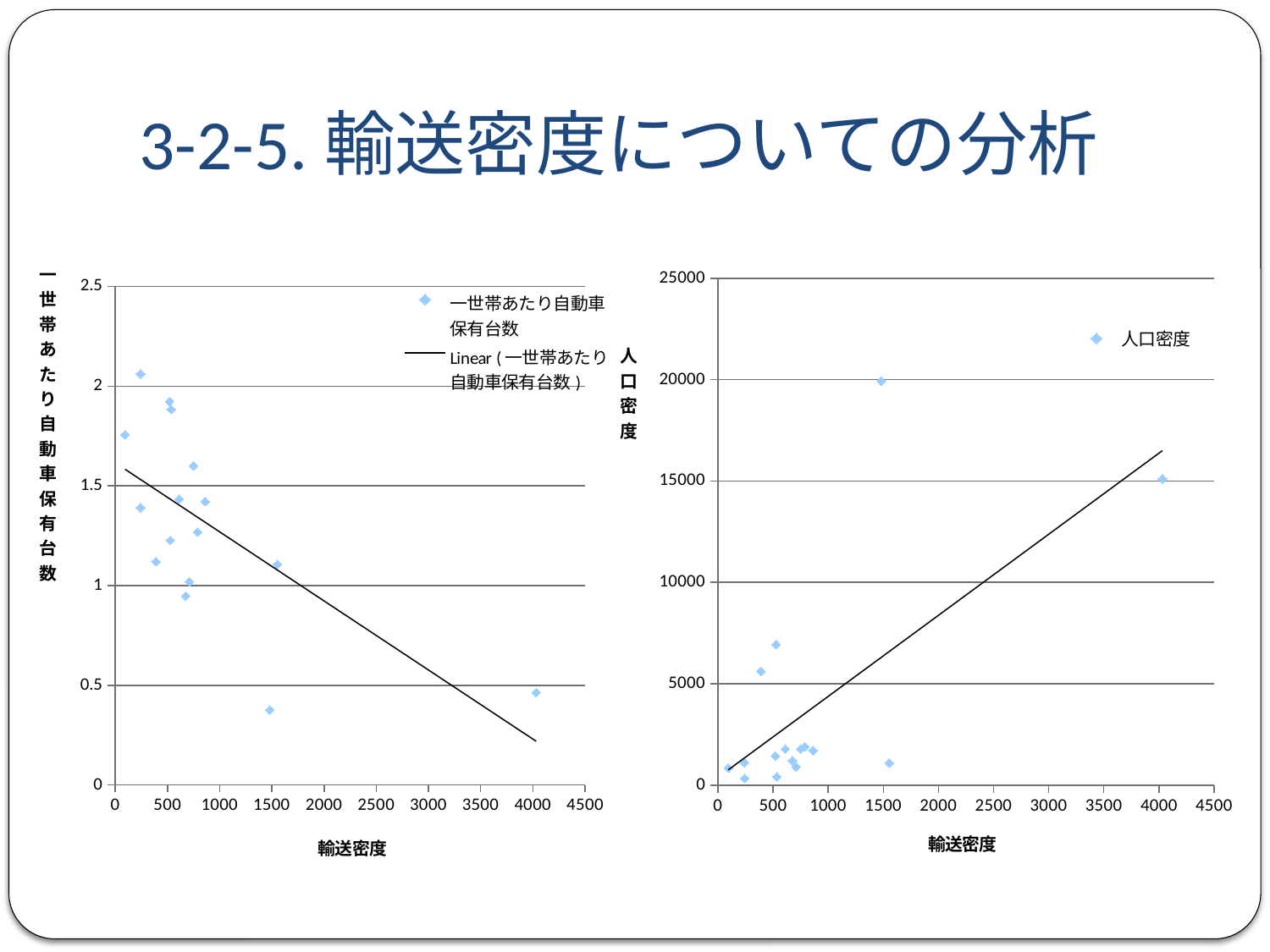

# 3-2-5.輸送密度についての分析

### Chart

| Category | 一世帯あたり自動車保有台数 |
|---|---|

### Chart

| Category |
|---|

### Chart

| Category | 人口密度 |
|---|---|

### Chart

| Category |
|---|